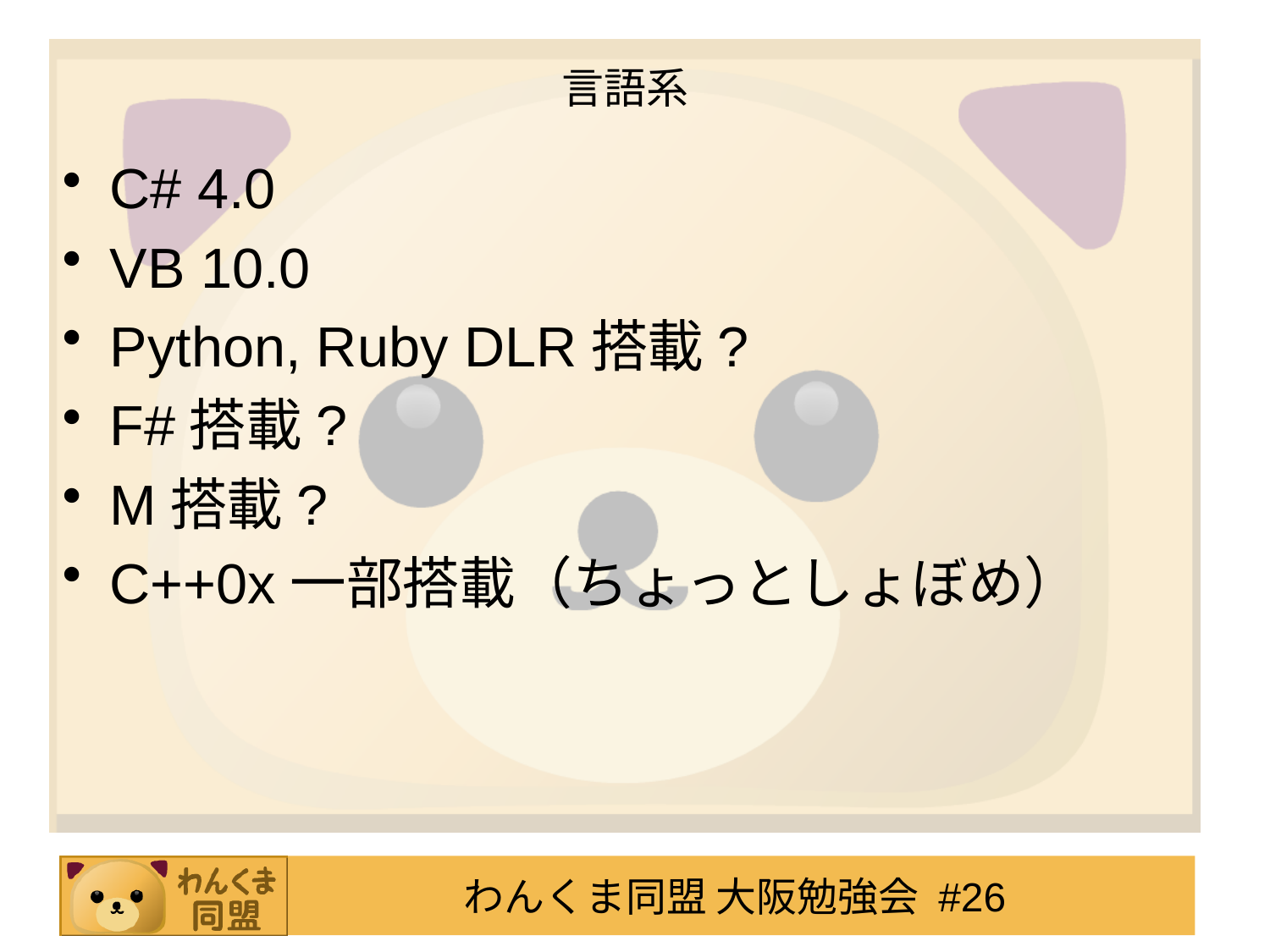

# 言語系
C# 4.0
VB 10.0
Python, Ruby DLR搭載?
F#搭載?
M搭載?
C++0x一部搭載（ちょっとしょぼめ）